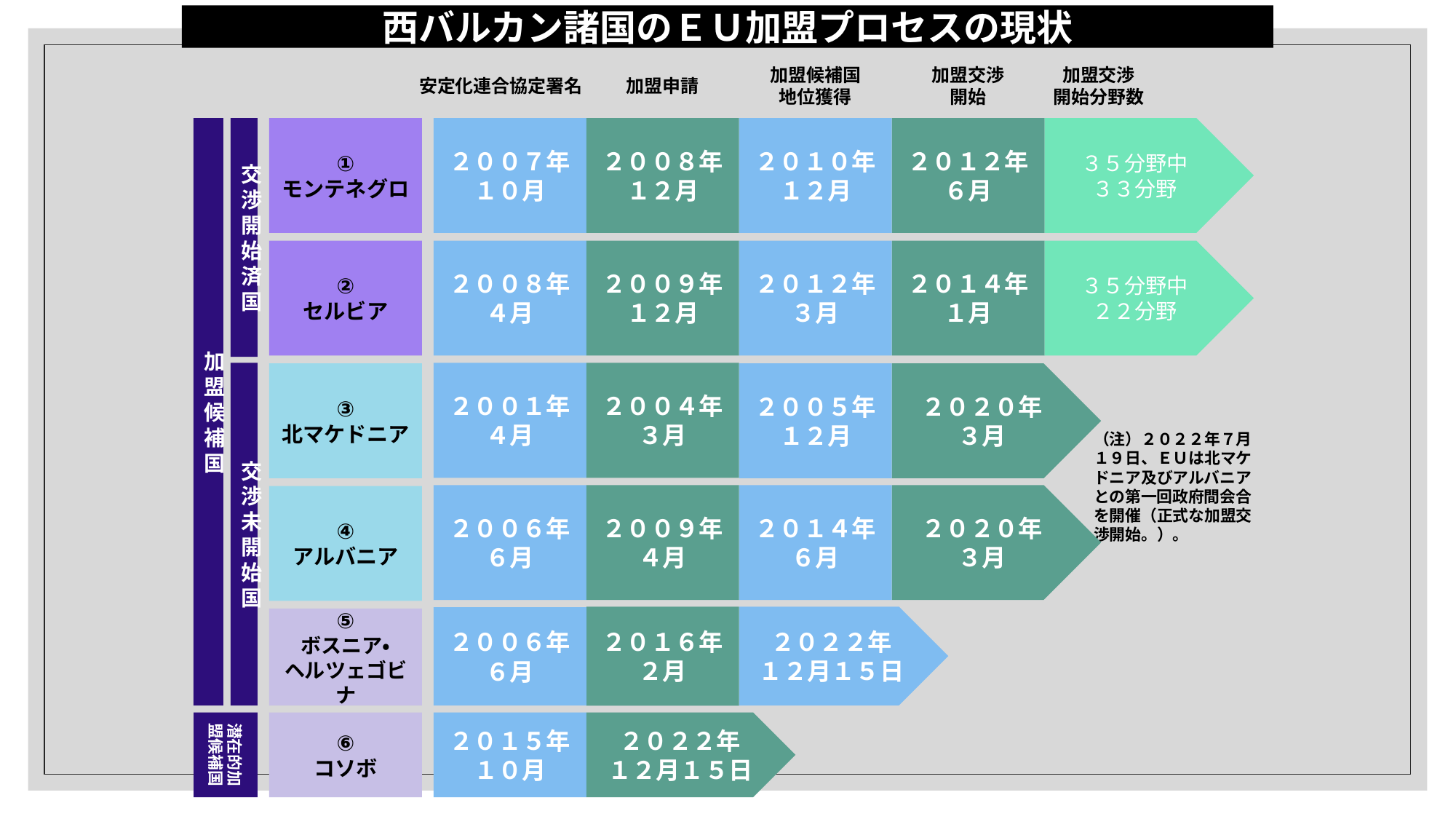

西バルカン諸国のＥＵ加盟プロセスの現状
加盟交渉
開始分野数
安定化連合協定署名
加盟申請
加盟候補国
地位獲得
加盟交渉
開始
加盟候補国
①
モンテネグロ
２００７年
１０月
２００８年
１２月
２０１０年
１２月
２０１２年
６月
３５分野中
３３分野
交渉開始済国
②
セルビア
２００８年
４月
２００９年
１２月
２０１２年
３月
２０１４年
１月
３５分野中
２２分野
交渉未開始国
２００１年
４月
２００４年
３月
③
北マケドニア
２００５年
１２月
２０２０年
３月
２００６年
６月
２００９年
４月
２０１４年
６月
２０２０年
３月
④
アルバニア
２００６年
６月
⑤
ボスニア・
ヘルツェゴビナ
潜在的加盟候補国
⑥
コソボ
２０２２年
１２月１５日
（注）２０２２年７月１９日、ＥＵは北マケドニア及びアルバニアとの第一回政府間会合を開催（正式な加盟交渉開始。）。
２０２２年
１２月１５日
２０１６年
２月
２０１５年
１０月